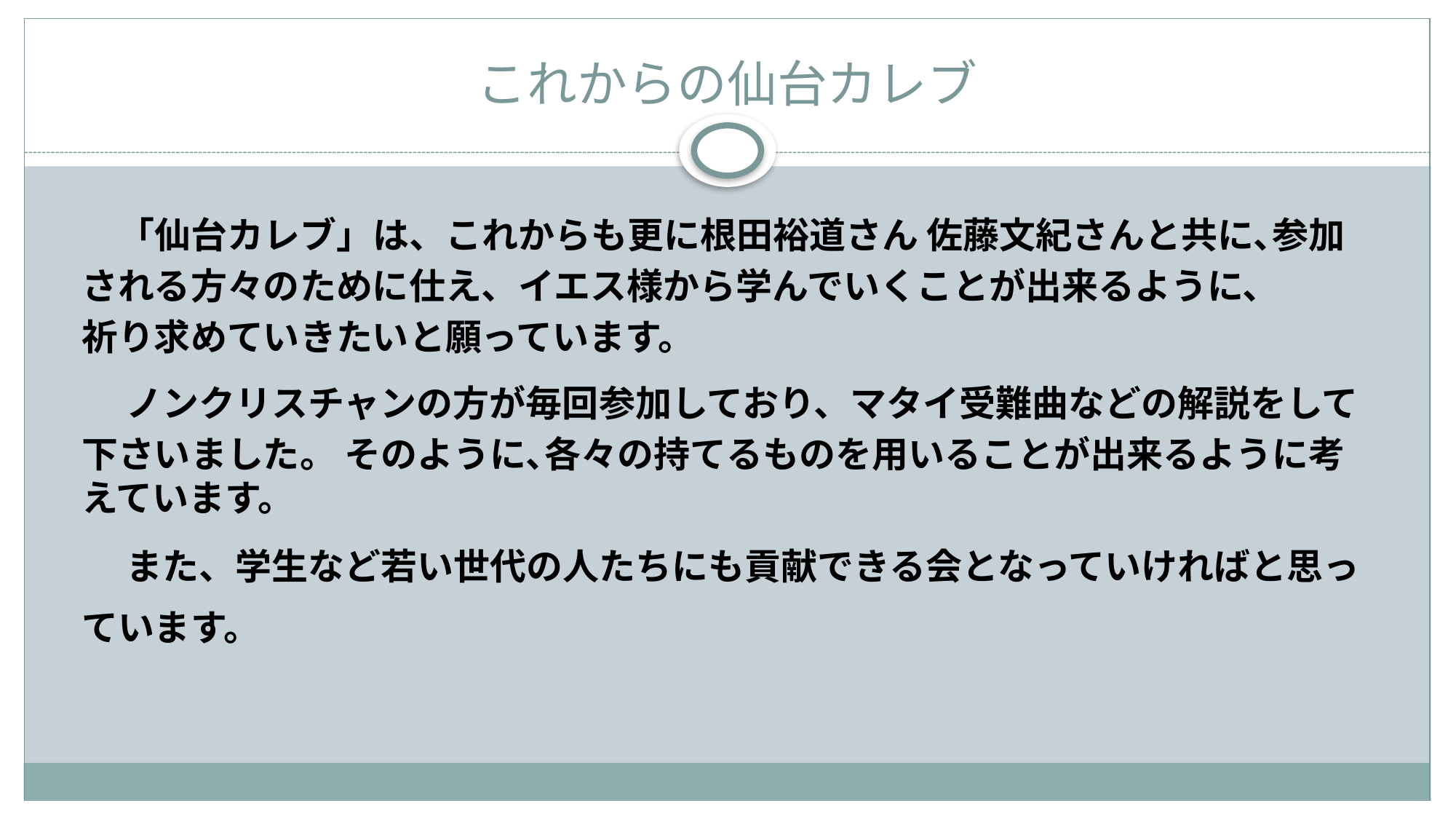

# これからの仙台カレブ
　「仙台カレブ」は、これからも更に根田裕道さん 佐藤文紀さんと共に､参加
される方々のために仕え、イエス様から学んでいくことが出来るように、
祈り求めていきたいと願っています。

　 ノンクリスチャンの方が毎回参加しており、マタイ受難曲などの解説をして
下さいました。 そのように､各々の持てるものを用いることが出来るように考えています。
　 また、学生など若い世代の人たちにも貢献できる会となっていければと思っています。